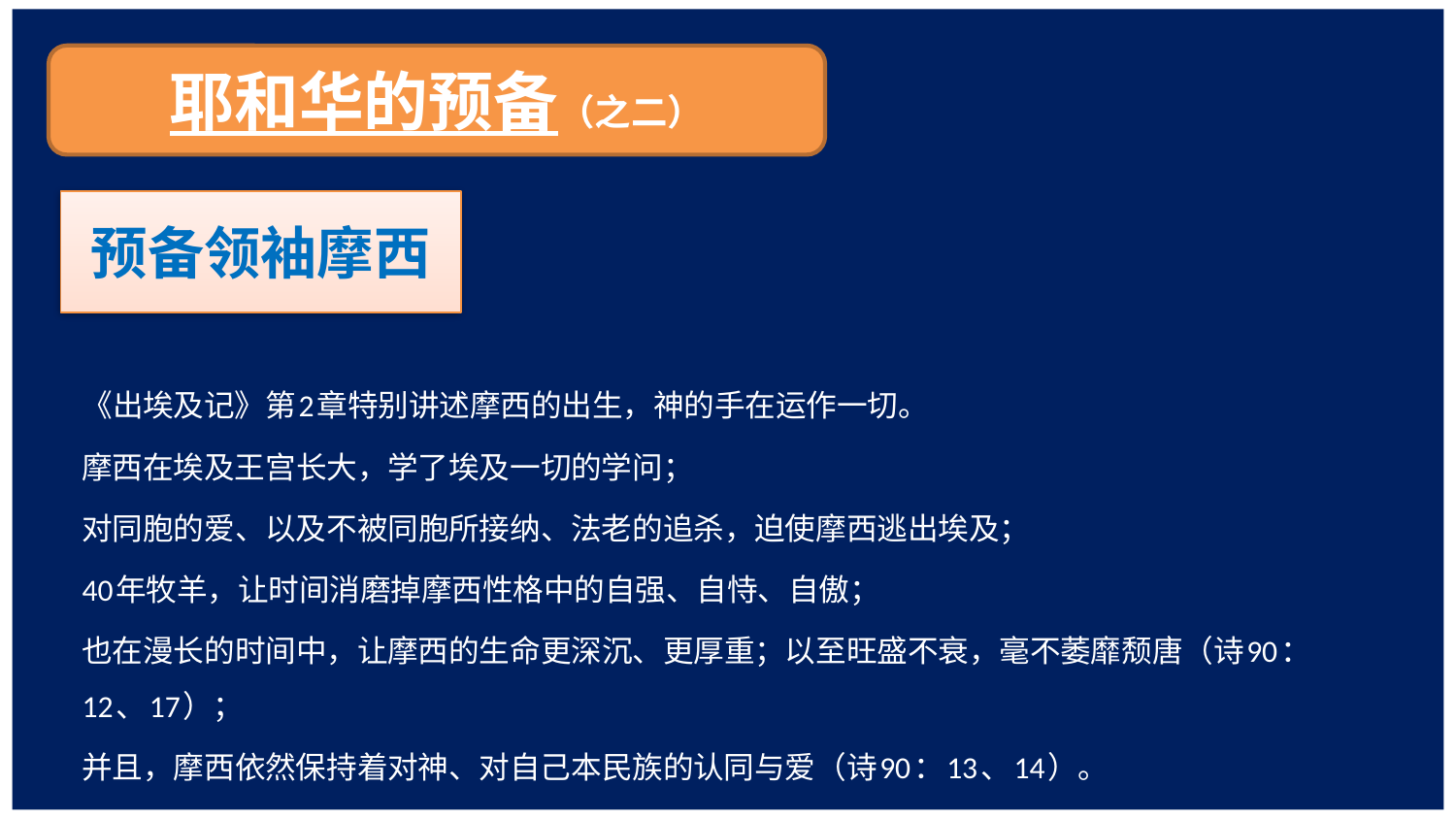

《出埃及记》第2章特别讲述摩西的出生，神的手在运作一切。
摩西在埃及王宫长大，学了埃及一切的学问；
对同胞的爱、以及不被同胞所接纳、法老的追杀，迫使摩西逃出埃及；
40年牧羊，让时间消磨掉摩西性格中的自强、自恃、自傲；
也在漫长的时间中，让摩西的生命更深沉、更厚重；以至旺盛不衰，毫不萎靡颓唐（诗90：12、17）；
并且，摩西依然保持着对神、对自己本民族的认同与爱（诗90：13、14）。
耶和华的预备（之二）
预备领袖摩西